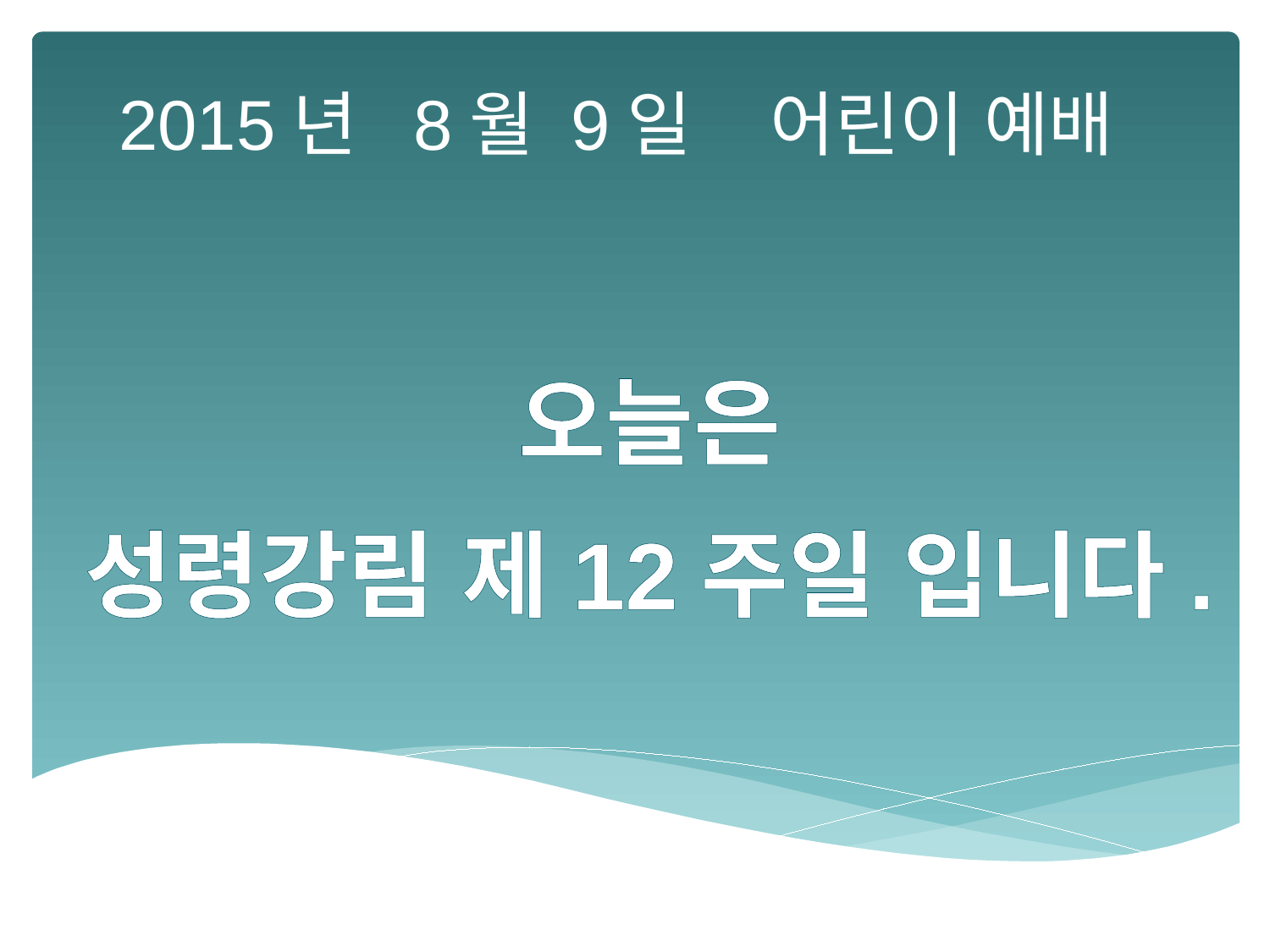

2015년  8월 9일    어린이 예배
오늘은

성령강림 제12주일 입니다.